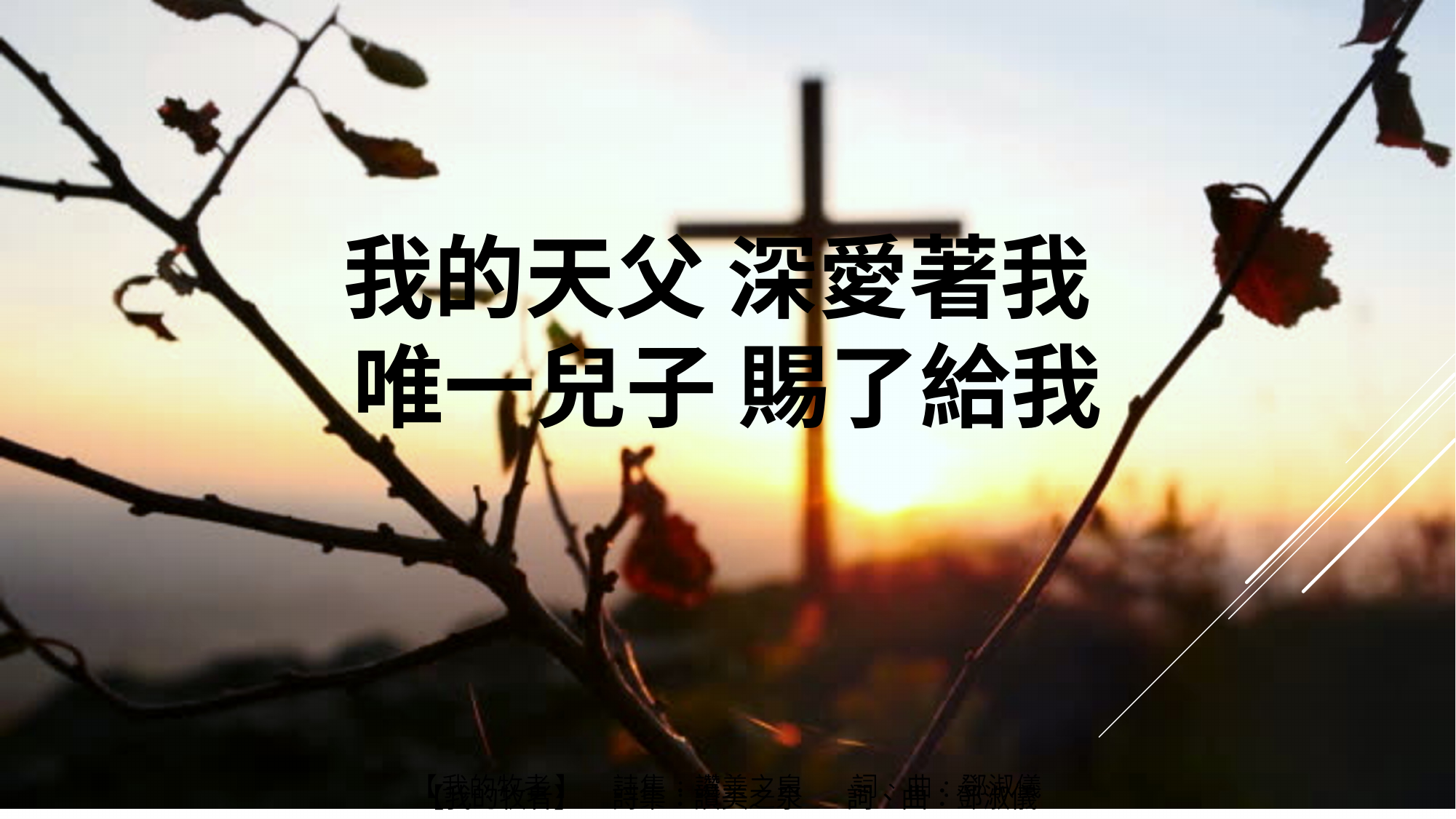

我的天父 深愛著我
唯一兒子 賜了給我
【我的牧者】     詩集：讚美之泉       詞、曲：鄧淑儀